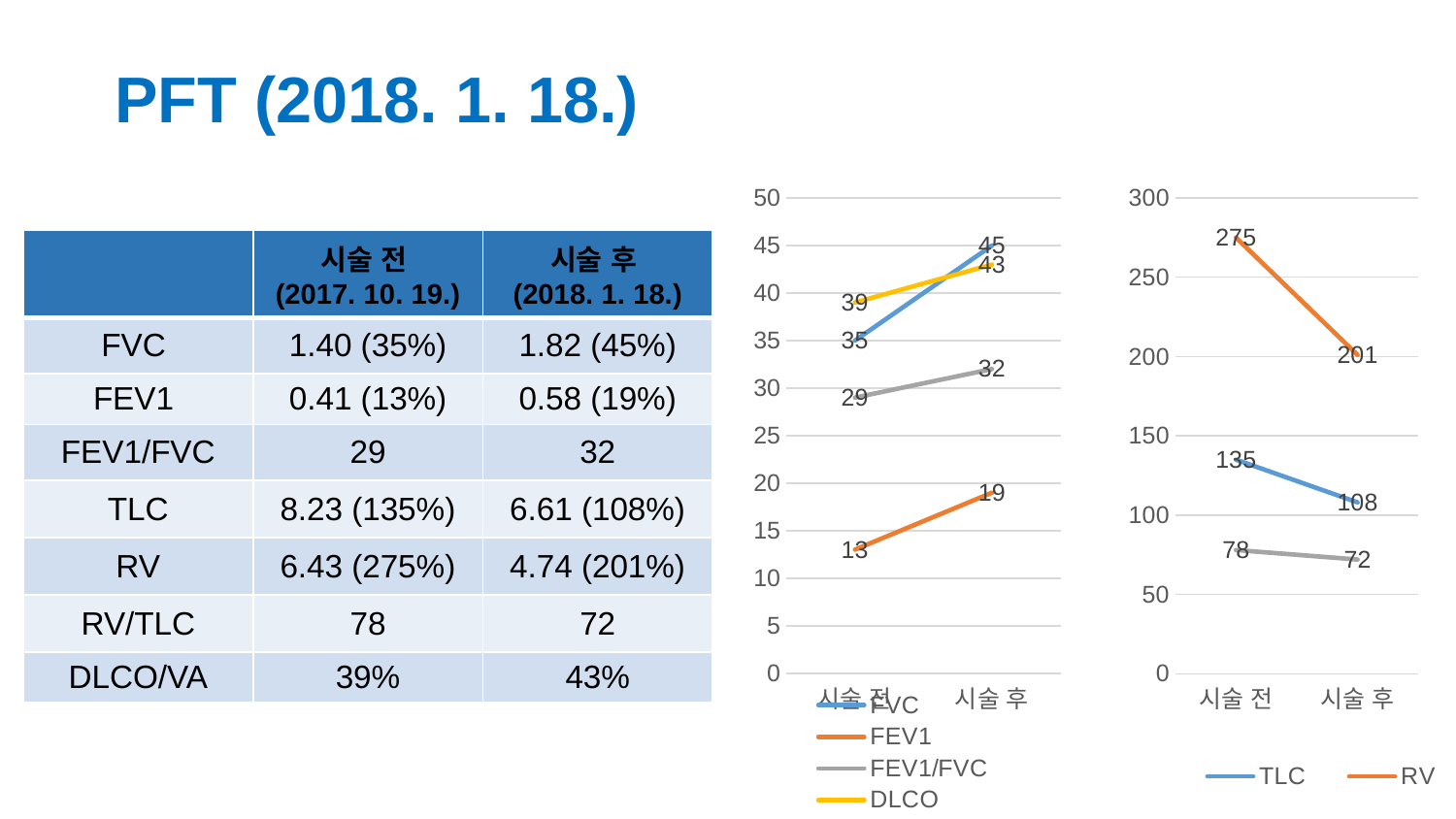

# PFT (2018. 1. 18.)

### Chart

| Category | FVC | FEV1 | FEV1/FVC | DLCO |
|---|---|---|---|---|
| 시술 전 | 35.0 | 13.0 | 29.0 | 39.0 |
| 시술 후 | 45.0 | 19.0 | 32.0 | 43.0 |

### Chart

| Category | TLC | RV | RV/TLC |
|---|---|---|---|
| 시술 전 | 135.0 | 275.0 | 78.0 |
| 시술 후 | 108.0 | 201.0 | 72.0 |
|  | 시술 전 (2017. 10. 19.) | 시술 후 (2018. 1. 18.) |
| --- | --- | --- |
| FVC | 1.40 (35%) | 1.82 (45%) |
| FEV1 | 0.41 (13%) | 0.58 (19%) |
| FEV1/FVC | 29 | 32 |
| TLC | 8.23 (135%) | 6.61 (108%) |
| RV | 6.43 (275%) | 4.74 (201%) |
| RV/TLC | 78 | 72 |
| DLCO/VA | 39% | 43% |